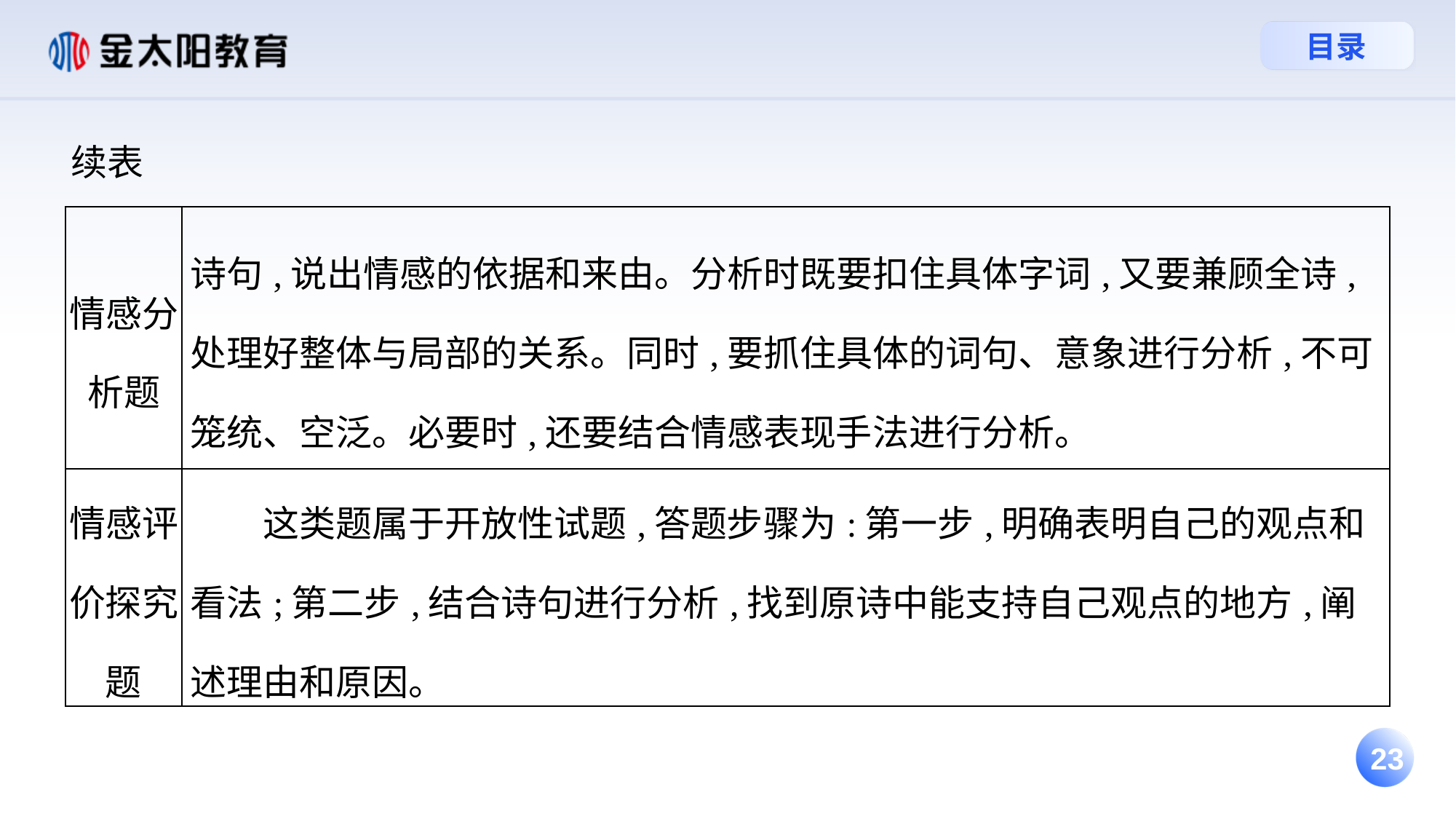

续表
| 情感分析题 | 诗句,说出情感的依据和来由。分析时既要扣住具体字词,又要兼顾全诗,处理好整体与局部的关系。同时,要抓住具体的词句、意象进行分析,不可笼统、空泛。必要时,还要结合情感表现手法进行分析。 |
| --- | --- |
| 情感评价探究题 | 这类题属于开放性试题,答题步骤为:第一步,明确表明自己的观点和看法;第二步,结合诗句进行分析,找到原诗中能支持自己观点的地方,阐述理由和原因。 |